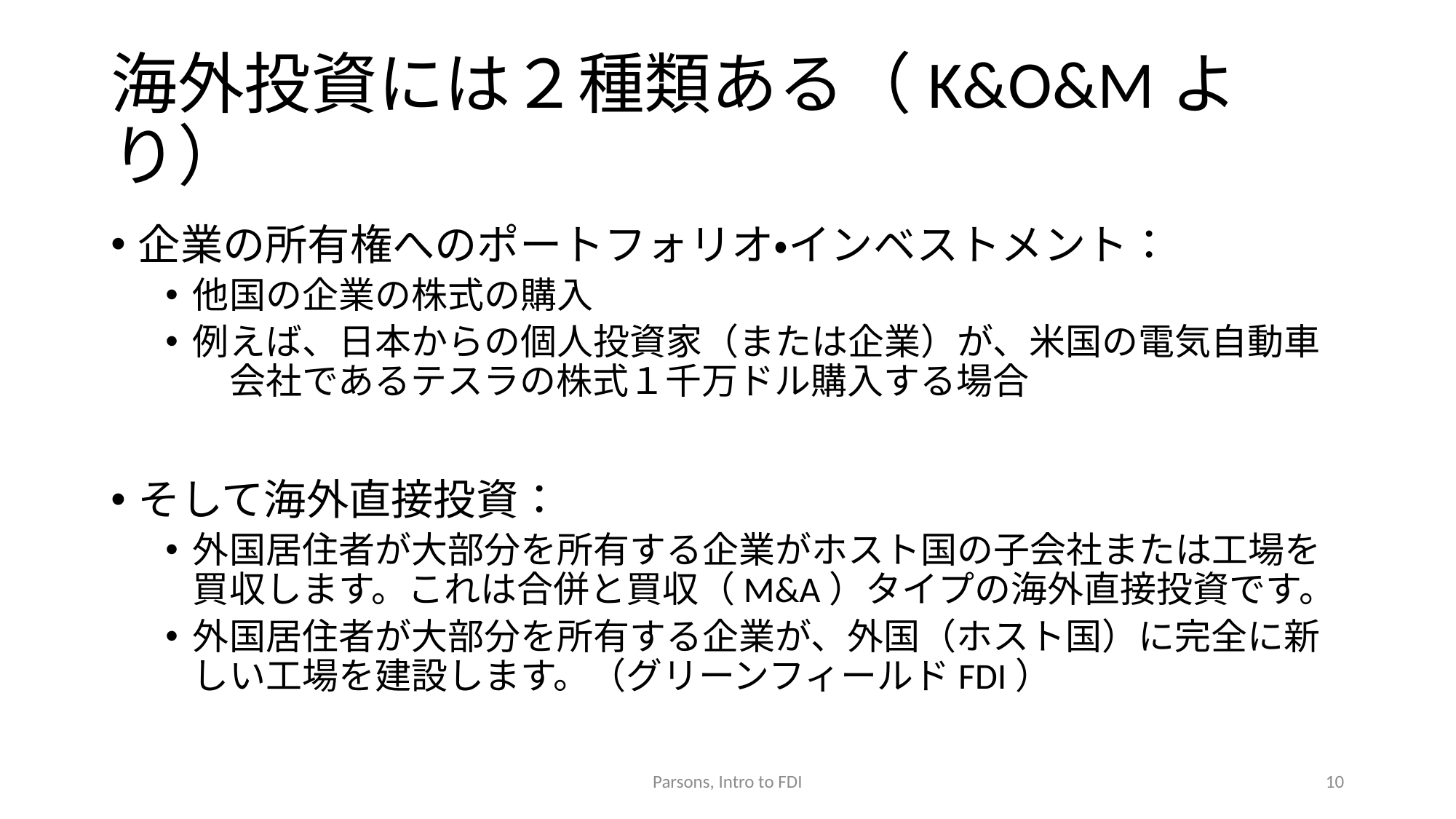

# 海外投資には２種類ある（K&O&Mより）
企業の所有権へのポートフォリオ・インベストメント：
他国の企業の株式の購入
例えば、日本からの個人投資家（または企業）が、米国の電気自動車　会社であるテスラの株式１千万ドル購入する場合

そして海外直接投資：
外国居住者が大部分を所有する企業がホスト国の子会社または工場を買収します。これは合併と買収（M&A）タイプの海外直接投資です。
外国居住者が大部分を所有する企業が、外国（ホスト国）に完全に新しい工場を建設します。（グリーンフィールドFDI）
Parsons, Intro to FDI
10